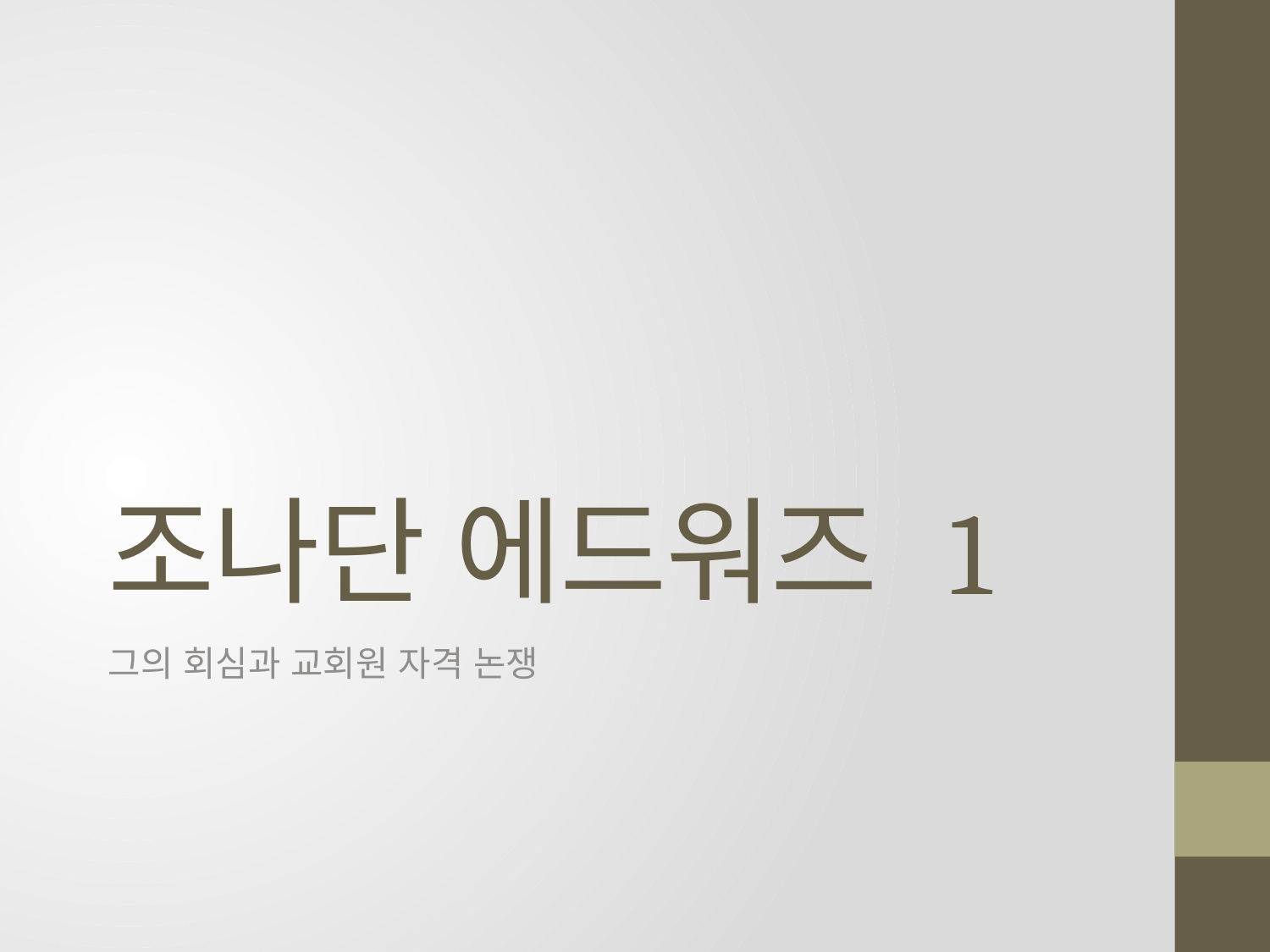

# 조나단 에드워즈 1
그의 회심과 교회원 자격 논쟁